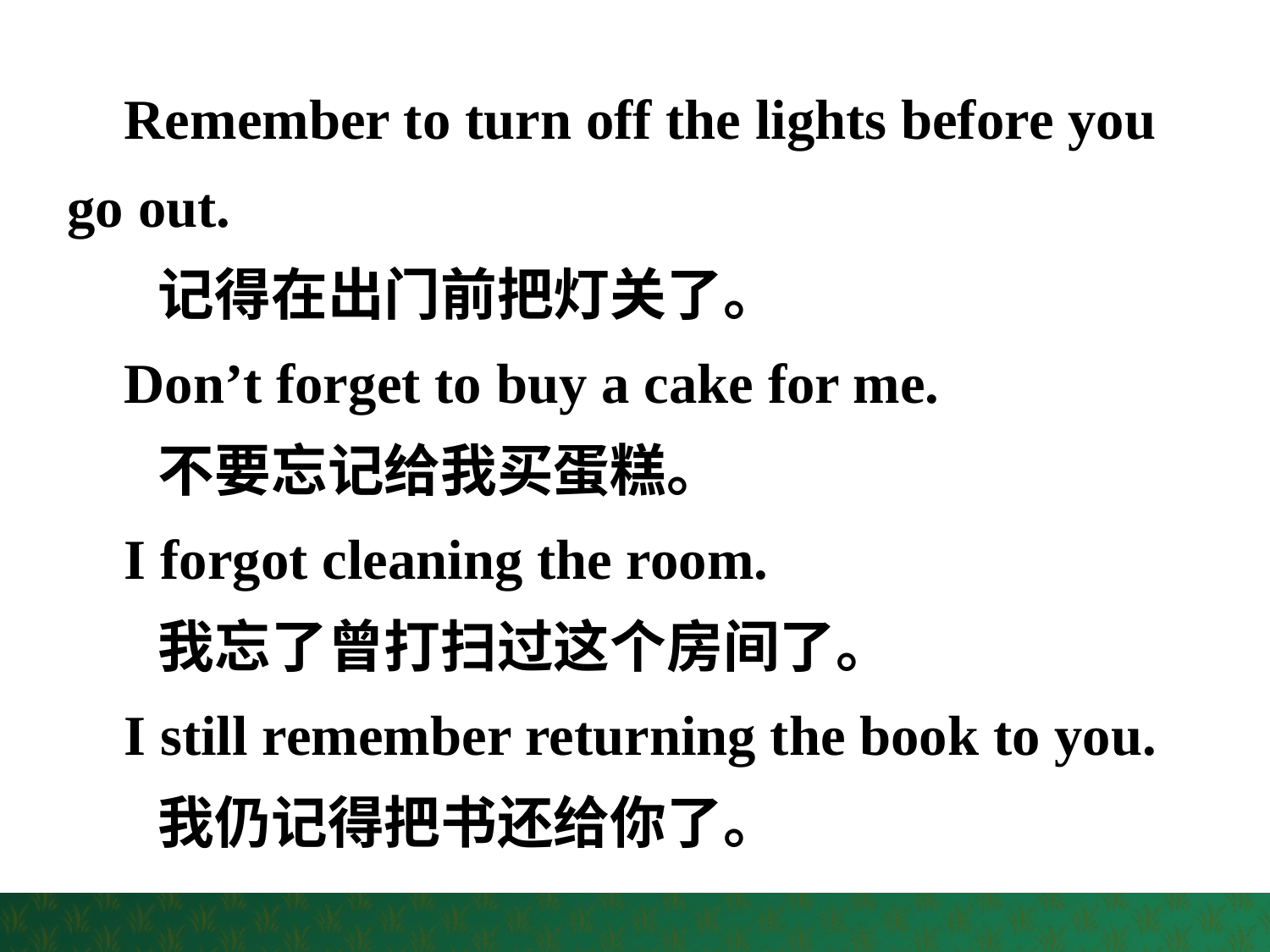

Remember to turn off the lights before you go out.
      记得在出门前把灯关了。
    Don’t forget to buy a cake for me.
      不要忘记给我买蛋糕。
    I forgot cleaning the room.
      我忘了曾打扫过这个房间了。
    I still remember returning the book to you.
      我仍记得把书还给你了。